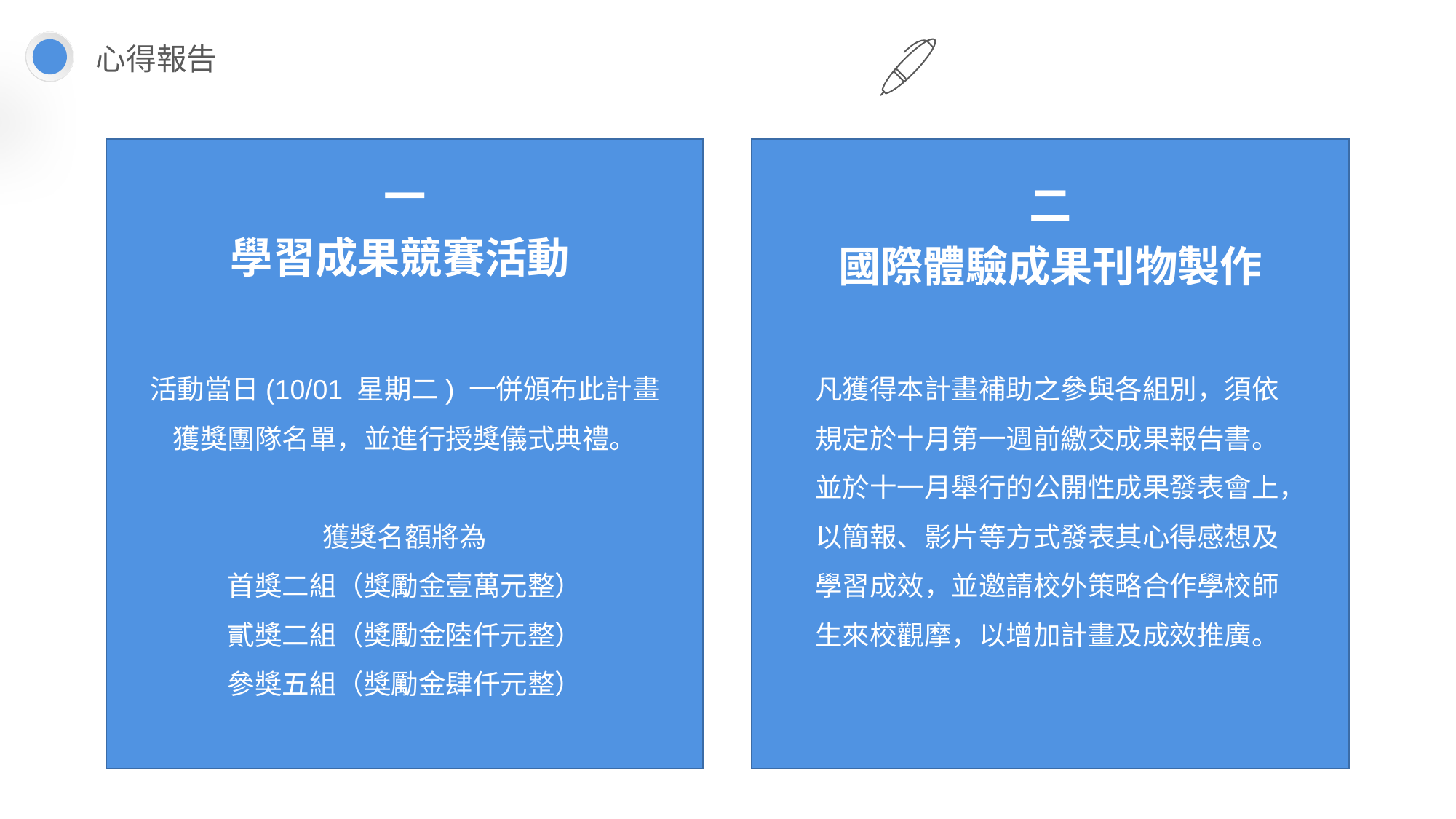

心得報告

一
學習成果競賽活動
二
國際體驗成果刊物製作
活動當日(10/01 星期二) 一併頒布此計畫獲獎團隊名單，並進行授獎儀式典禮。

獲獎名額將為
首獎二組（獎勵金壹萬元整）
貳獎二組（獎勵金陸仟元整）
參獎五組（獎勵金肆仟元整）
凡獲得本計畫補助之參與各組別，須依規定於十月第一週前繳交成果報告書。並於十一月舉行的公開性成果發表會上，以簡報、影片等方式發表其心得感想及學習成效，並邀請校外策略合作學校師生來校觀摩，以增加計畫及成效推廣。